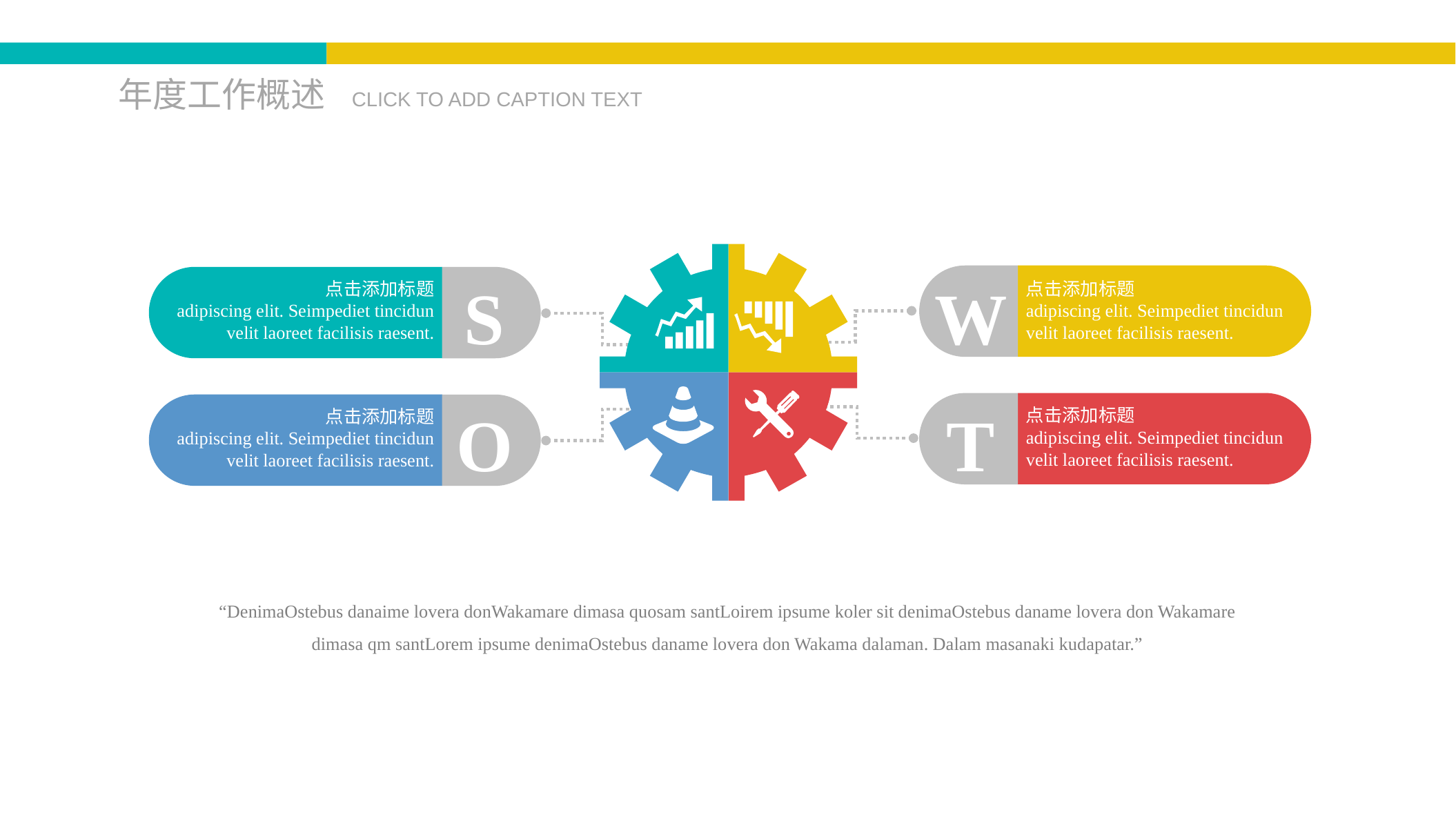

年度工作概述
CLICK TO ADD CAPTION TEXT

W
点击添加标题
adipiscing elit. Seimpediet tincidun velit laoreet facilisis raesent.

S
点击添加标题
adipiscing elit. Seimpediet tincidun velit laoreet facilisis raesent.

T
点击添加标题
adipiscing elit. Seimpediet tincidun velit laoreet facilisis raesent.

O
点击添加标题
adipiscing elit. Seimpediet tincidun velit laoreet facilisis raesent.
“DenimaOstebus danaime lovera donWakamare dimasa quosam santLoirem ipsume koler sit denimaOstebus daname lovera don Wakamare dimasa qm santLorem ipsume denimaOstebus daname lovera don Wakama dalaman. Dalam masanaki kudapatar.”